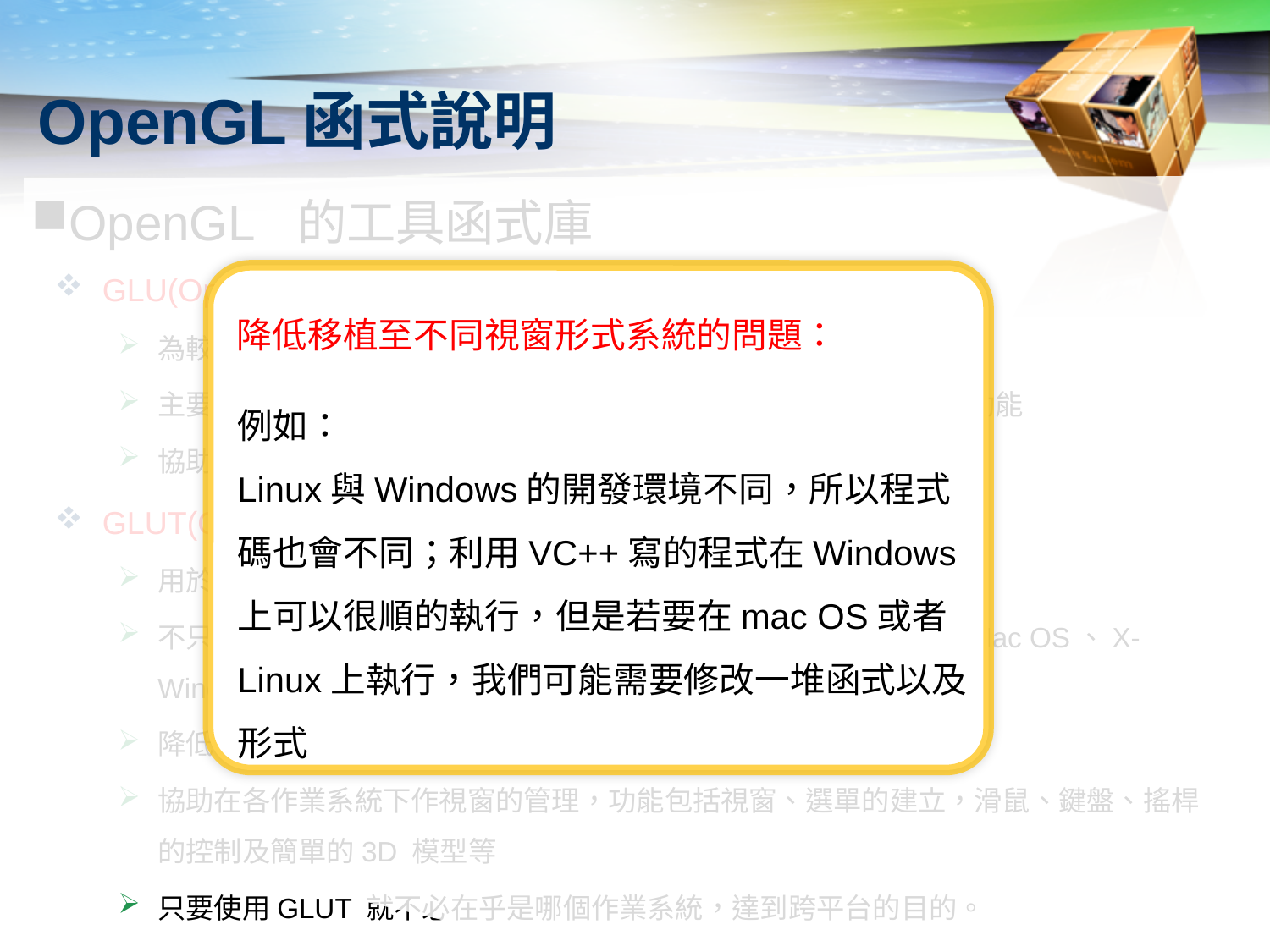

# OpenGL函式說明
c
OpenGL 的工具函式庫

GLU(OpenGL Utility Library):
為較高階的圖形函式庫
主要功能是處理特殊矩陣運算、曲線和曲面、基本3D圖形處理等功能
協助程式設計師處理材質、投影與曲面模型
GLUT(OpenGL Utility Toolkit):
用於簡化視窗管理程式法的撰寫
不只有Microsoft Windows系統，支援視窗形式的作業系統（e.g.Mac OS、X-Window(Linux/Unix)
降低移植至不同視窗形式系統的問題
協助在各作業系統下作視窗的管理，功能包括視窗、選單的建立，滑鼠、鍵盤、搖桿的控制及簡單的3D 模型等
只要使用GLUT 就不必在乎是哪個作業系統，達到跨平台的目的。

降低移植至不同視窗形式系統的問題：
例如：
Linux與Windows的開發環境不同，所以程式碼也會不同；利用VC++寫的程式在Windows上可以很順的執行，但是若要在mac OS或者Linux上執行，我們可能需要修改一堆函式以及形式